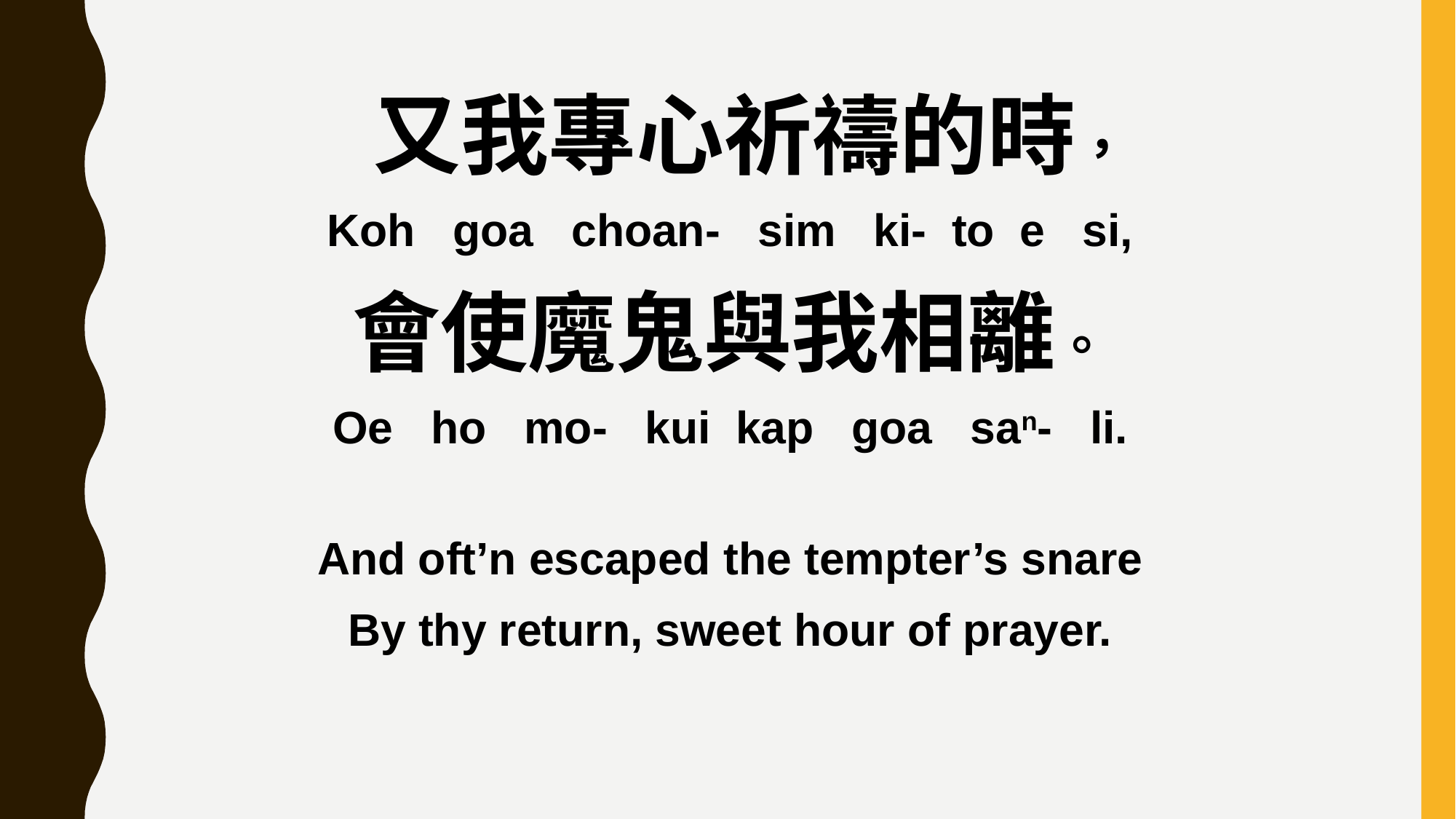

又我專心祈禱的時，
Koh   goa   choan-   sim   ki-  to  e   si,
會使魔鬼與我相離。
Oe   ho   mo-   kui  kap   goa   san-   li.

And oft’n escaped the tempter’s snare
By thy return, sweet hour of prayer.